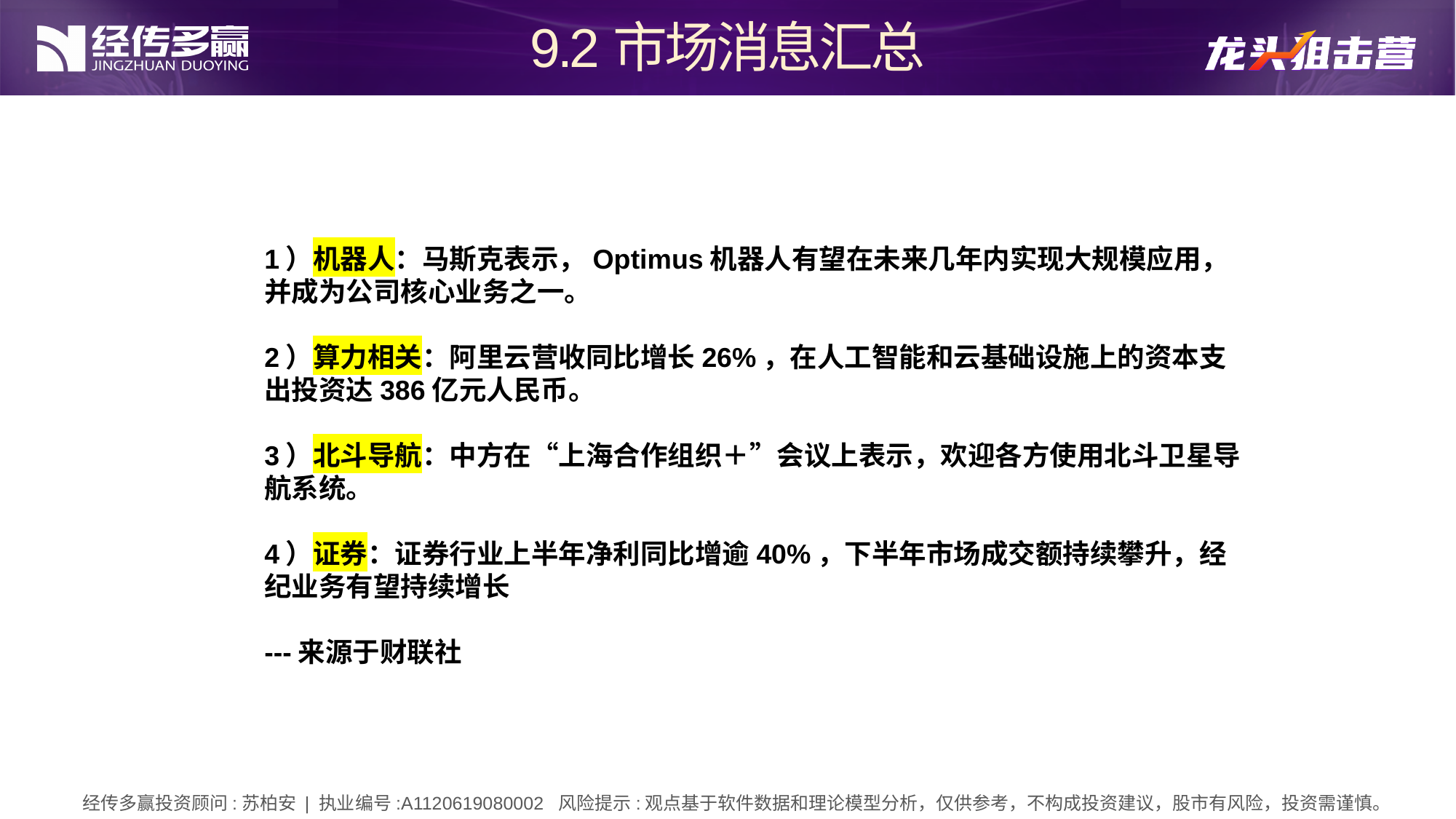

9.2市场消息汇总

1）机器人：马斯克表示，Optimus机器人有望在未来几年内实现大规模应用，并成为公司核心业务之一。

2）算力相关：阿里云营收同比增长26%，在人工智能和云基础设施上的资本支出投资达386亿元人民币。

3）北斗导航：中方在“上海合作组织＋”会议上表示，欢迎各方使用北斗卫星导航系统。

4）证券：证券行业上半年净利同比增逾40%，下半年市场成交额持续攀升，经纪业务有望持续增长

---来源于财联社